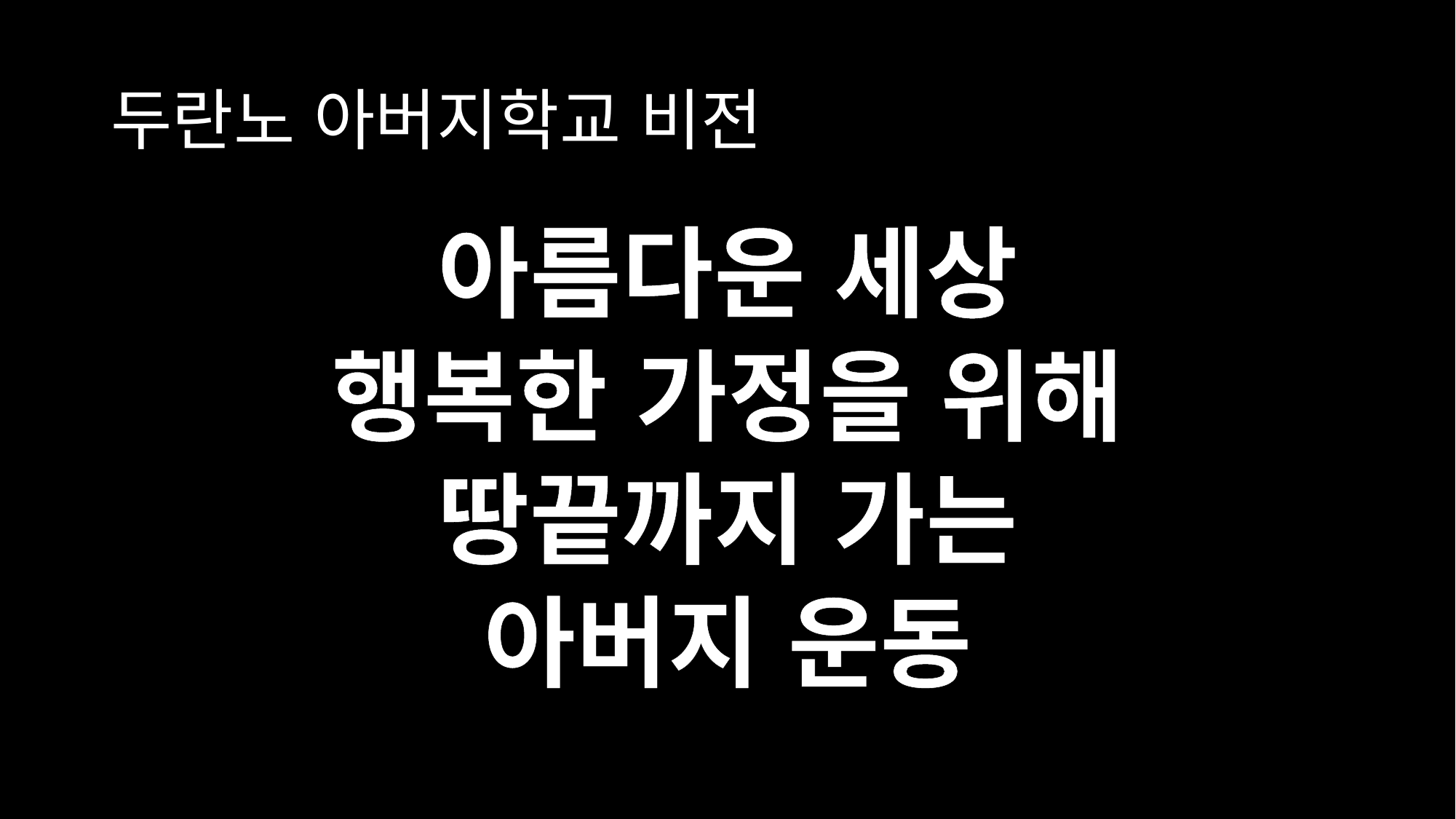

# 두란노 아버지학교 비전
아름다운 세상
행복한 가정을 위해
땅끝까지 가는
아버지 운동